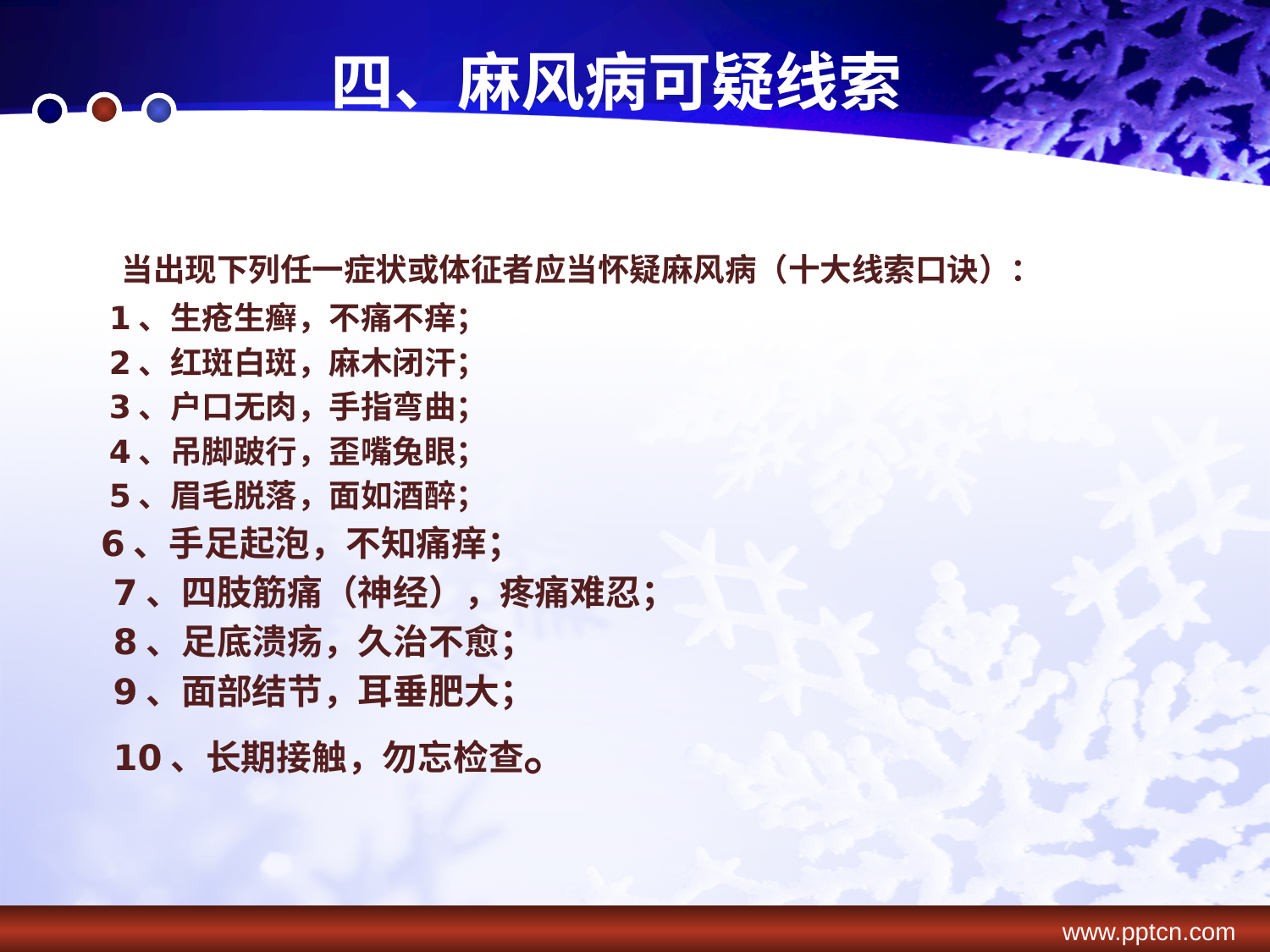

# 四、麻风病可疑线索
   当出现下列任一症状或体征者应当怀疑麻风病（十大线索口诀）：
   1、生疮生癣，不痛不痒；
   2、红斑白斑，麻木闭汗；
   3、户口无肉，手指弯曲；
   4、吊脚跛行，歪嘴兔眼；
   5、眉毛脱落，面如酒醉；
  6、手足起泡，不知痛痒；
   7、四肢筋痛（神经），疼痛难忍；
   8、足底溃疡，久治不愈；
   9、面部结节，耳垂肥大；
   10、长期接触，勿忘检查。

www.pptcn.com